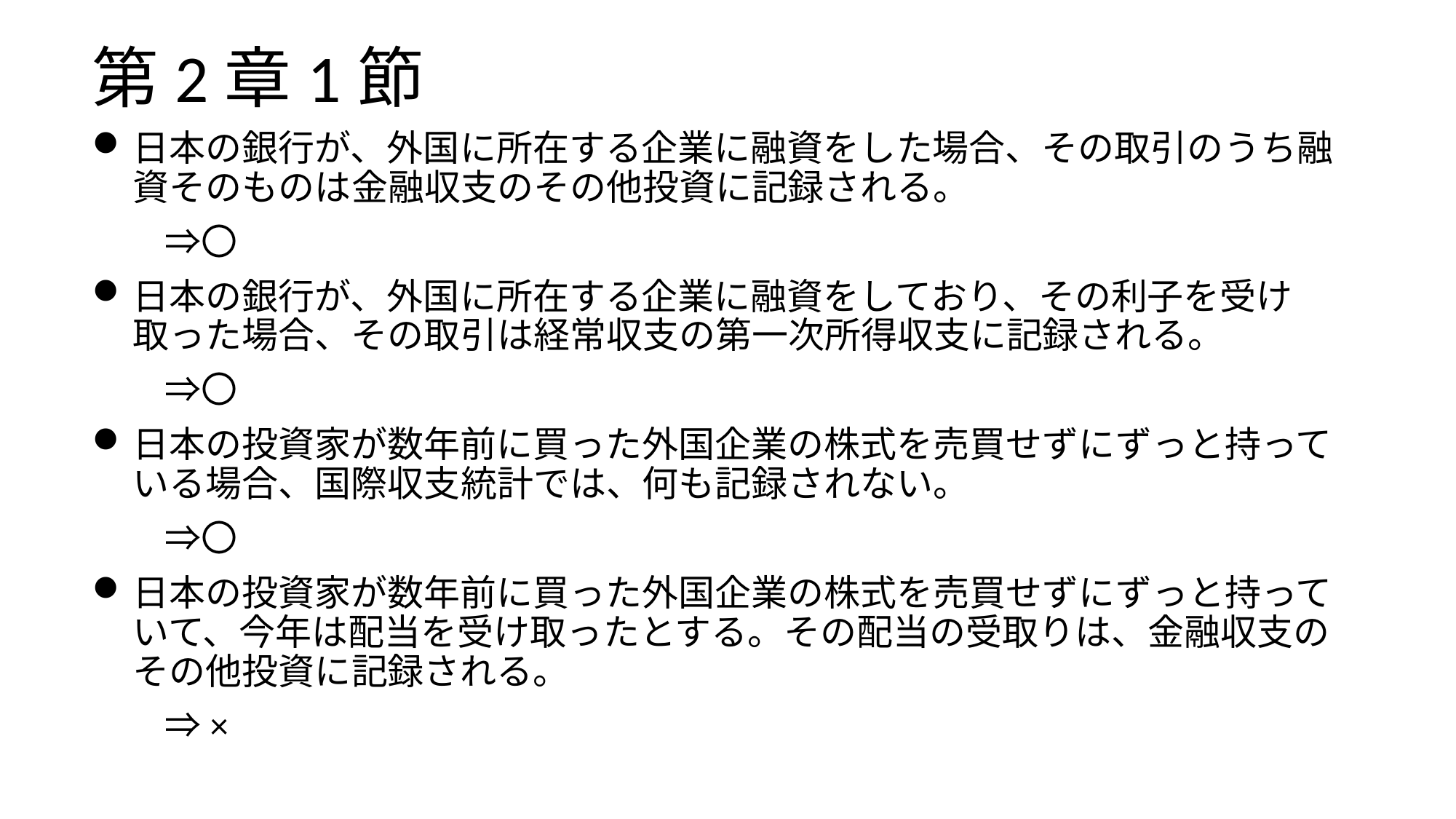

# 第2章1節
日本の銀行が、外国に所在する企業に融資をした場合、その取引のうち融資そのものは金融収支のその他投資に記録される。
　　⇒〇
日本の銀行が、外国に所在する企業に融資をしており、その利子を受け取った場合、その取引は経常収支の第一次所得収支に記録される。
　　⇒〇
日本の投資家が数年前に買った外国企業の株式を売買せずにずっと持っている場合、国際収支統計では、何も記録されない。
　　⇒〇
日本の投資家が数年前に買った外国企業の株式を売買せずにずっと持っていて、今年は配当を受け取ったとする。その配当の受取りは、金融収支のその他投資に記録される。
　　⇒×